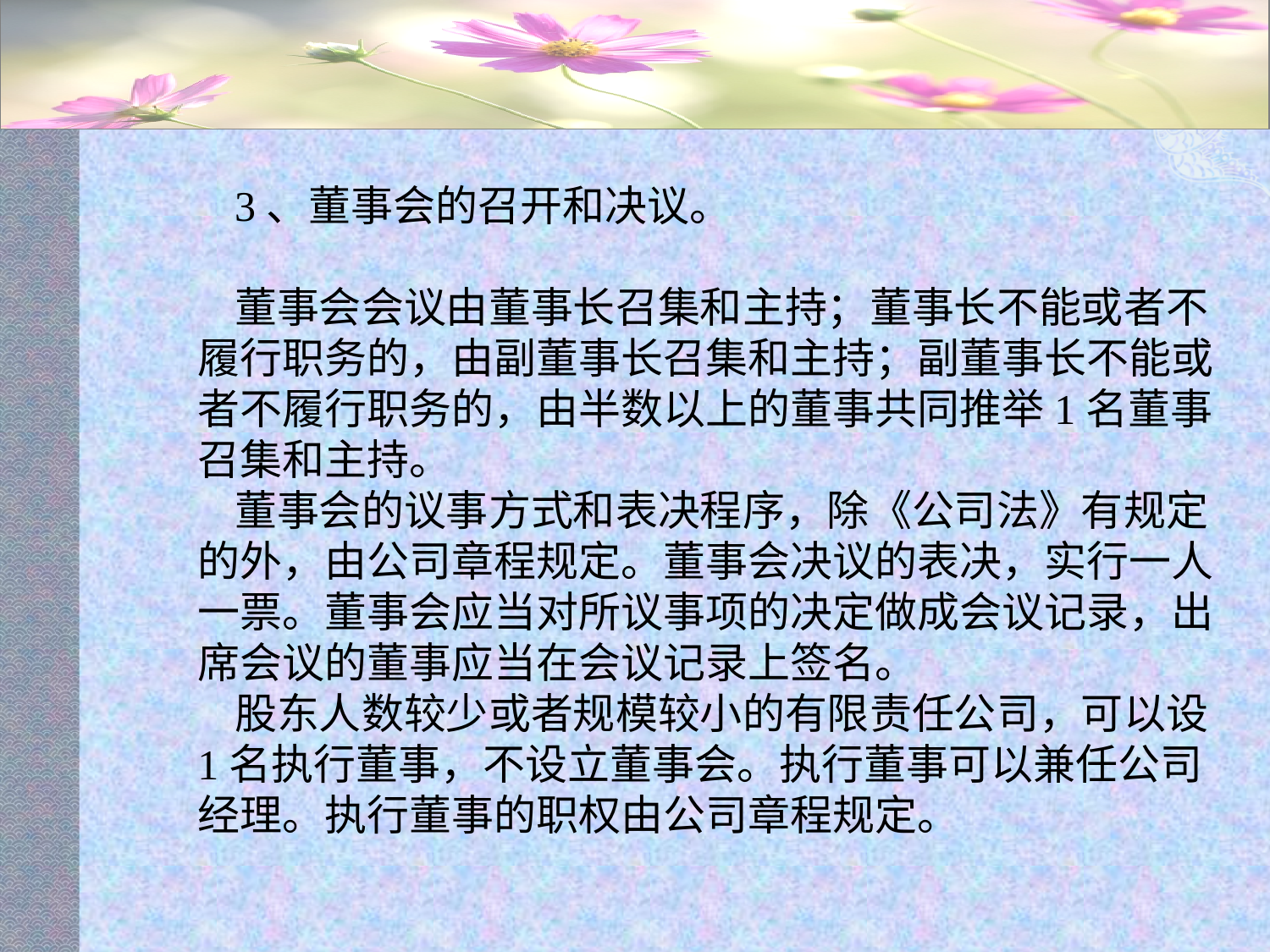

#
3、董事会的召开和决议。

董事会会议由董事长召集和主持；董事长不能或者不履行职务的，由副董事长召集和主持；副董事长不能或者不履行职务的，由半数以上的董事共同推举1名董事召集和主持。
董事会的议事方式和表决程序，除《公司法》有规定的外，由公司章程规定。董事会决议的表决，实行一人一票。董事会应当对所议事项的决定做成会议记录，出席会议的董事应当在会议记录上签名。
股东人数较少或者规模较小的有限责任公司，可以设1名执行董事，不设立董事会。执行董事可以兼任公司经理。执行董事的职权由公司章程规定。